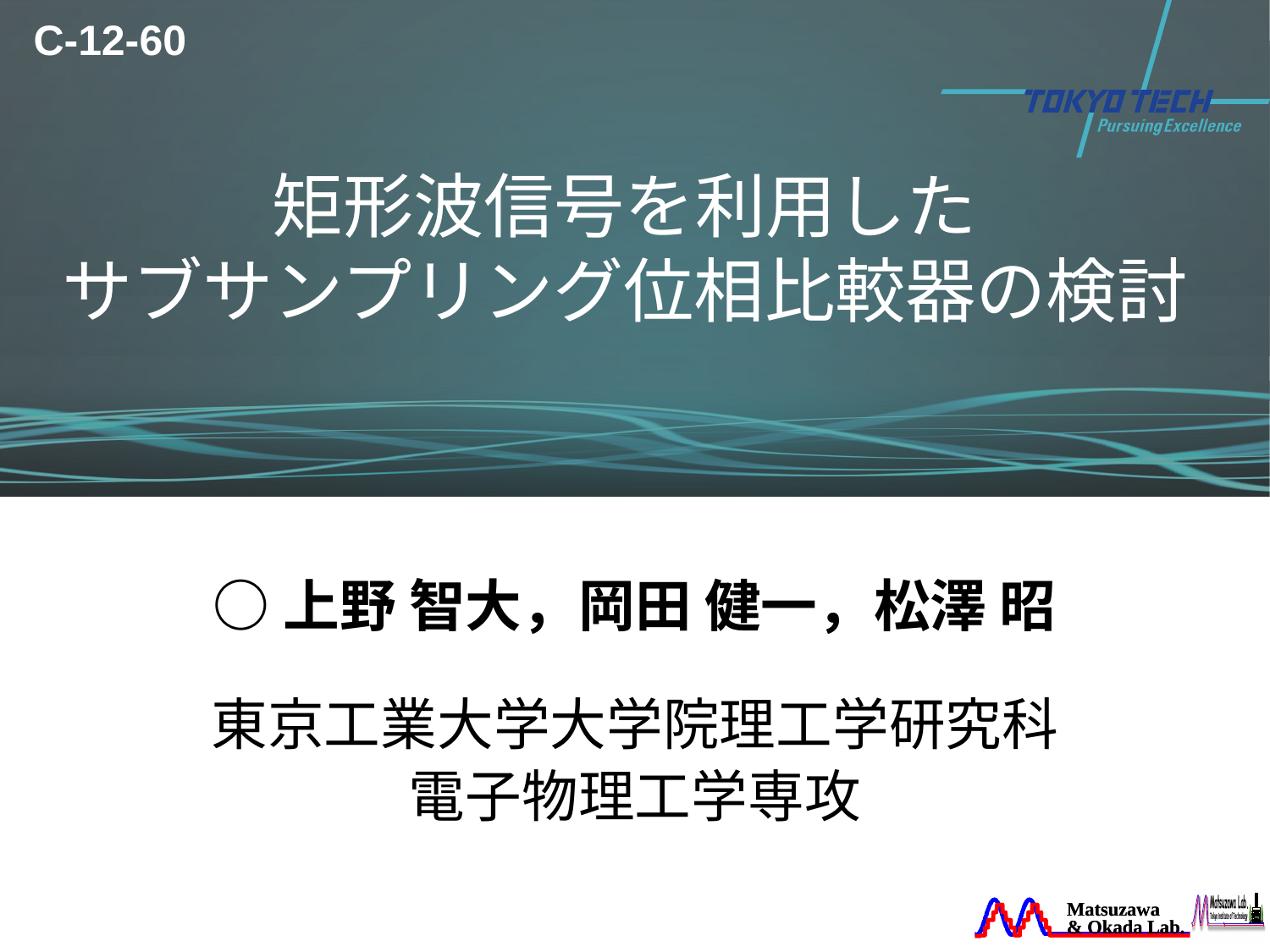

C-12-60
# 矩形波信号を利用した サブサンプリング位相比較器の検討
○上野 智大，岡田 健一，松澤 昭
東京工業大学大学院理工学研究科
電子物理工学専攻